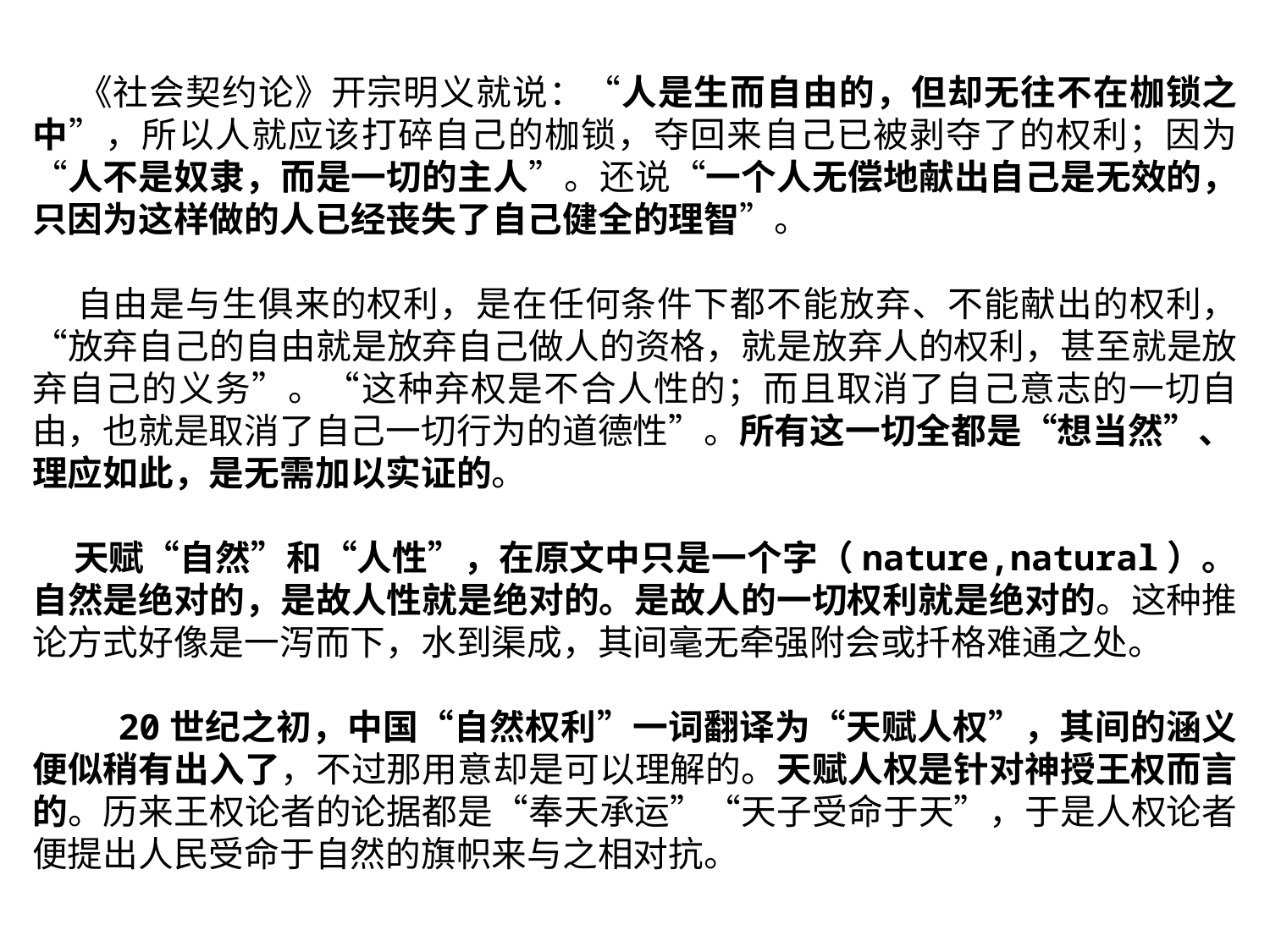

《社会契约论》开宗明义就说：“人是生而自由的，但却无往不在枷锁之中”，所以人就应该打碎自己的枷锁，夺回来自己已被剥夺了的权利；因为“人不是奴隶，而是一切的主人”。还说“一个人无偿地献出自己是无效的，只因为这样做的人已经丧失了自己健全的理智”。

    自由是与生俱来的权利，是在任何条件下都不能放弃、不能献出的权利，“放弃自己的自由就是放弃自己做人的资格，就是放弃人的权利，甚至就是放弃自己的义务”。“这种弃权是不合人性的；而且取消了自己意志的一切自由，也就是取消了自己一切行为的道德性”。所有这一切全都是“想当然”、
理应如此，是无需加以实证的。

    天赋“自然”和“人性”，在原文中只是一个字（nature,natural）。自然是绝对的，是故人性就是绝对的。是故人的一切权利就是绝对的。这种推论方式好像是一泻而下，水到渠成，其间毫无牵强附会或扦格难通之处。

    20世纪之初，中国“自然权利”一词翻译为“天赋人权”，其间的涵义便似稍有出入了，不过那用意却是可以理解的。天赋人权是针对神授王权而言的。历来王权论者的论据都是“奉天承运”“天子受命于天”，于是人权论者便提出人民受命于自然的旗帜来与之相对抗。